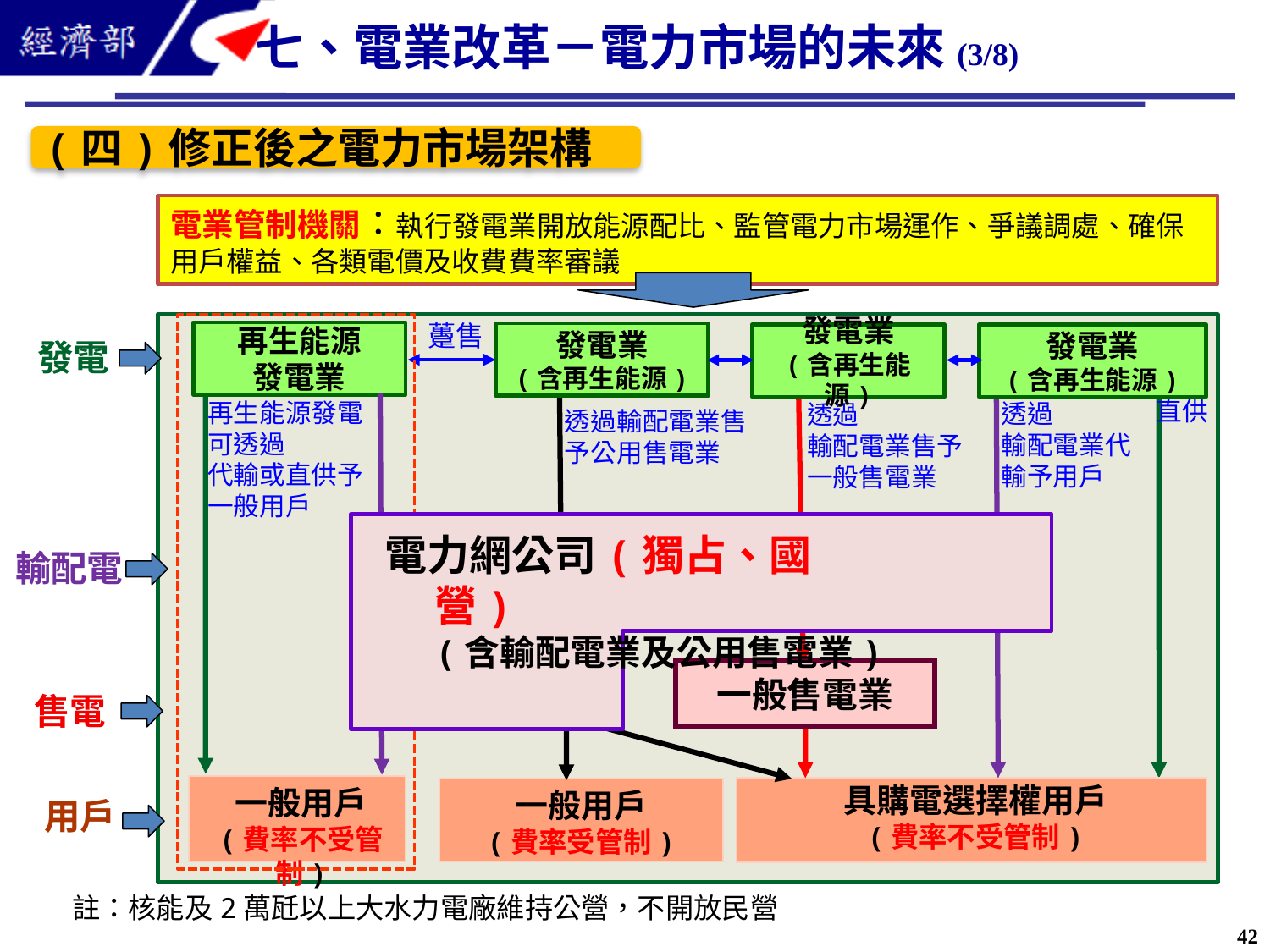

七、電業改革－電力市場的未來(3/8)

(四)修正後之電力市場架構
電業管制機關：執行發電業開放能源配比、監管電力市場運作、爭議調處、確保用戶權益、各類電價及收費費率審議

躉售

再生能源
發電業
發電業
(含再生能源)
發電業
(含再生能源)
發電業
(含再生能源)
發電

直供
再生能源發電可透過
代輸或直供予一般用戶
透過
輸配電業代輸予用戶
透過
輸配電業售予一般售電業

透過輸配電業售予公用售電業
電力網公司(獨占、國營)
(含輸配電業及公用售電業)
輸配電

一般售電業
售電

具購電選擇權用戶
(費率不受管制)

一般用戶
(費率不受管制)

一般用戶
(費率受管制)
用戶

註：核能及2萬瓩以上大水力電廠維持公營，不開放民營
42